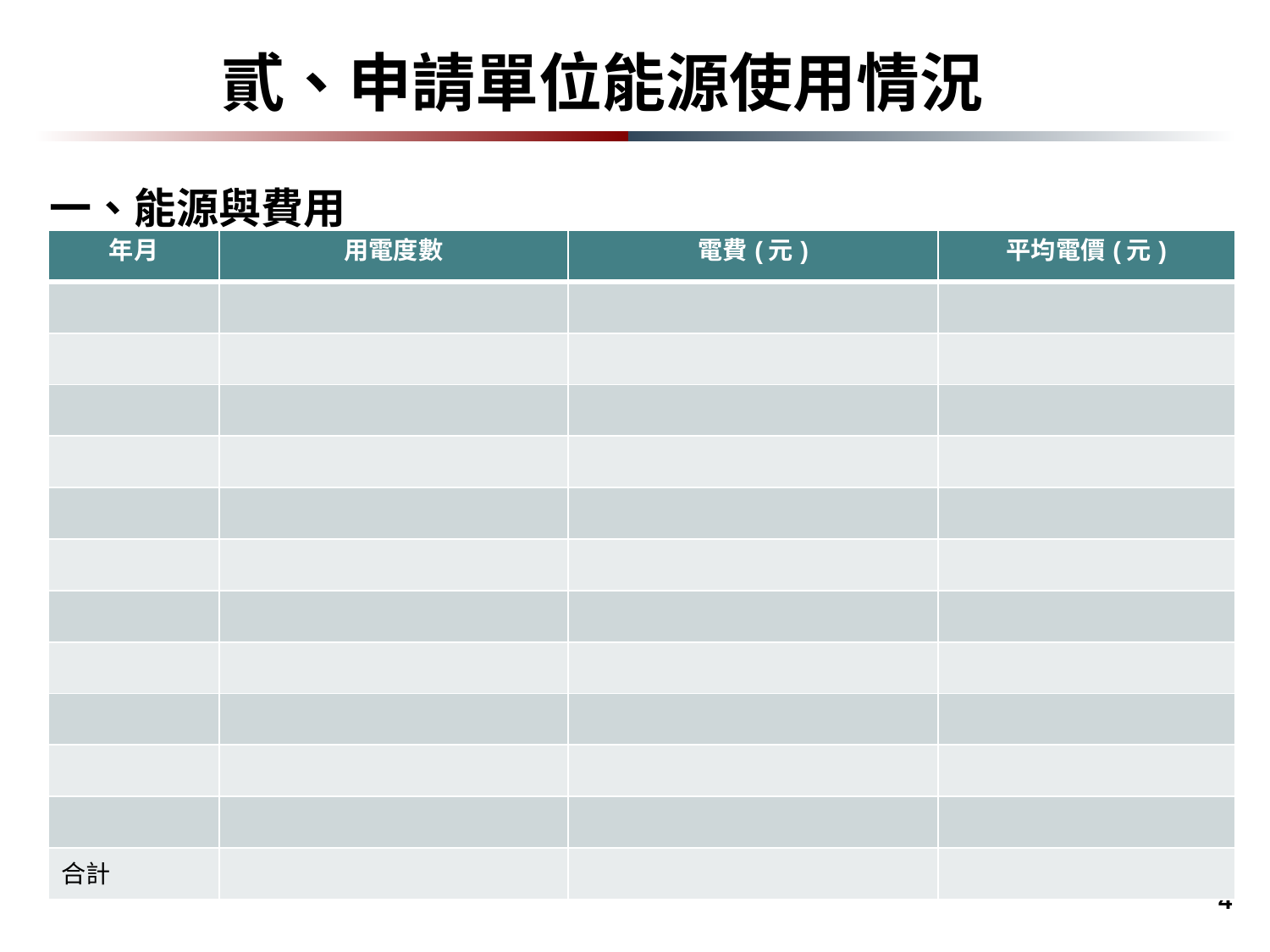

貳、申請單位能源使用情況
一、能源與費用
| 年月 | 用電度數 | 電費(元) | 平均電價(元) |
| --- | --- | --- | --- |
|  |  |  |  |
|  |  |  |  |
|  |  |  |  |
|  |  |  |  |
|  |  |  |  |
|  |  |  |  |
|  |  |  |  |
|  |  |  |  |
|  |  |  |  |
|  |  |  |  |
|  |  |  |  |
| 合計 |  |  |  |
 4